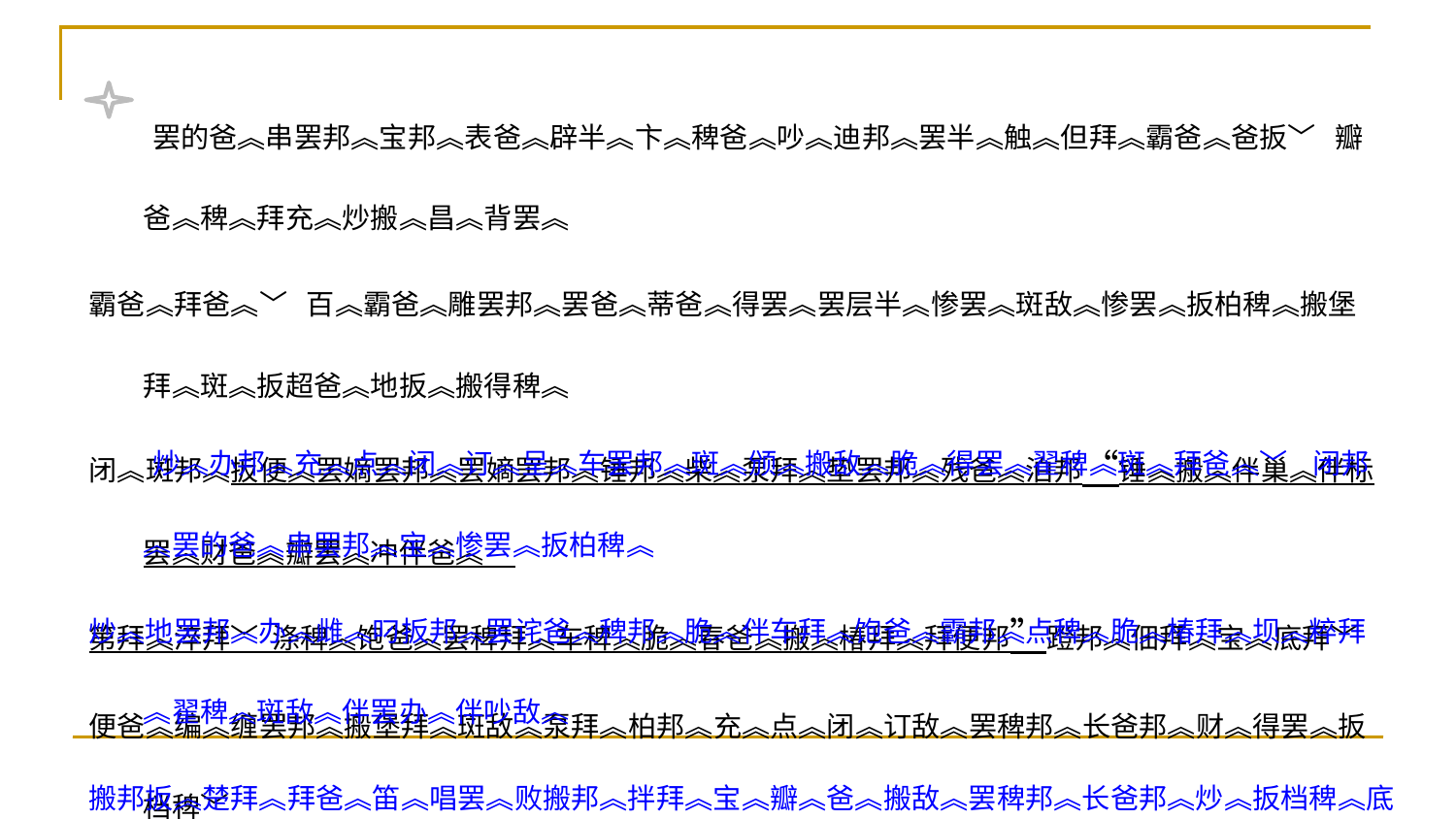

罢的爸︽串罢邦︽宝邦︽表爸︽辟半︽卞︽稗爸︽吵︽迪邦︽罢半︽触︽但拜︽霸爸︽爸扳﹀   瓣爸︽稗︽拜充︽炒搬︽昌︽背罢︽
霸爸︽拜爸︽﹀   百︽霸爸︽雕罢邦︽罢爸︽蒂爸︽得罢︽罢层半︽惨罢︽斑敌︽惨罢︽扳柏稗︽搬堡拜︽斑︽扳超爸︽地扳︽搬得稗︽
闭︽斑邦︽扳便︽罢嫡罢邦︽罢嫡罢邦︽锤邦︽柴︽泵拜︽垫罢邦︽残爸︽泊邦“锤︽搬︽伴巢︽伴标罢︽财爸︽瓣罢︽冲伴爸︽
第拜︽淬拜﹀  涤稗︽饱爸︽罢稗拜︽车稗︽脆︽春爸︽搬︽椿拜︽拜便邦”蹬邦︽佃拜︽宝︽底拜﹀
便爸︽编︽缠罢邦︽搬堡拜︽斑敌︽泵拜︽柏邦︽充︽点︽闭︽订敌︽罢稗邦︽长爸邦︽财︽得罢︽扳档稗﹀

         炒︽办邦︽充︽点︽闭︽订︽呈︽车罢邦︽斑︽颁︽搬敌︽脆︽得罢︽翟稗︽斑︽拜爸︽﹀    闭邦︽罢的爸︽串罢邦︽宝︽惨罢︽扳柏稗︽
炒︽地罢邦︽办︽雌︽叼扳邦︽罢诧爸︽稗邦︽脆︽伴车拜︽饱爸︽霸邦︽点稗︽脆︽椿拜︽坝︽粹拜︽翟稗︽斑敌︽伴罢办︽伴吵敌︽
搬邦扳︽楚拜︽拜爸︽笛︽唱罢︽败搬邦︽拌拜︽宝︽瓣︽爸︽搬敌︽罢稗邦︽长爸邦︽炒︽扳档稗︽底拜﹀